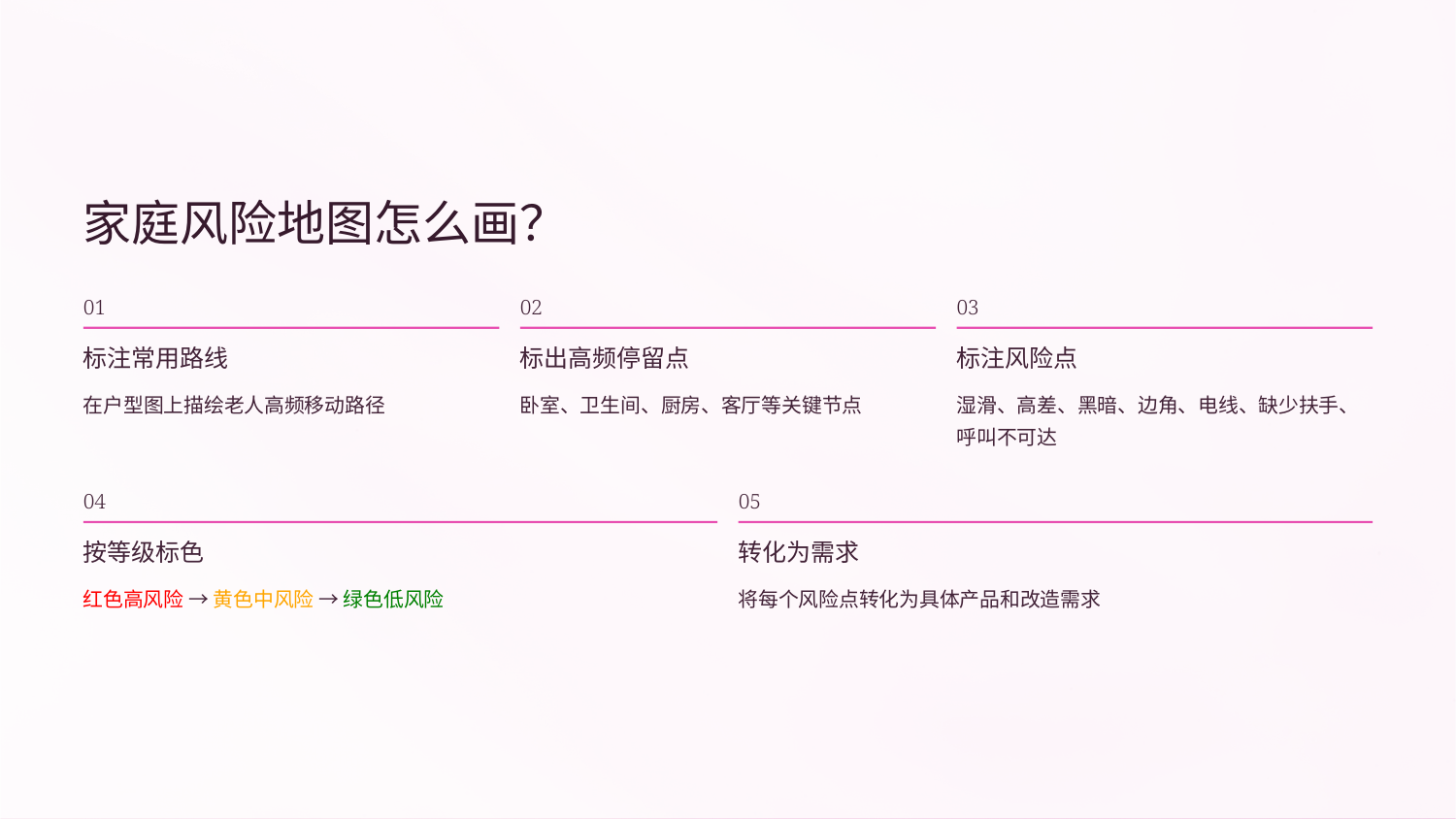

家庭风险地图怎么画？
01
02
03

标注常用路线
标出高频停留点
标注风险点
在户型图上描绘老人高频移动路径
卧室、卫生间、厨房、客厅等关键节点
湿滑、高差、黑暗、边角、电线、缺少扶手、呼叫不可达
04
05

按等级标色
转化为需求
红色高风险 → 黄色中风险 → 绿色低风险
将每个风险点转化为具体产品和改造需求